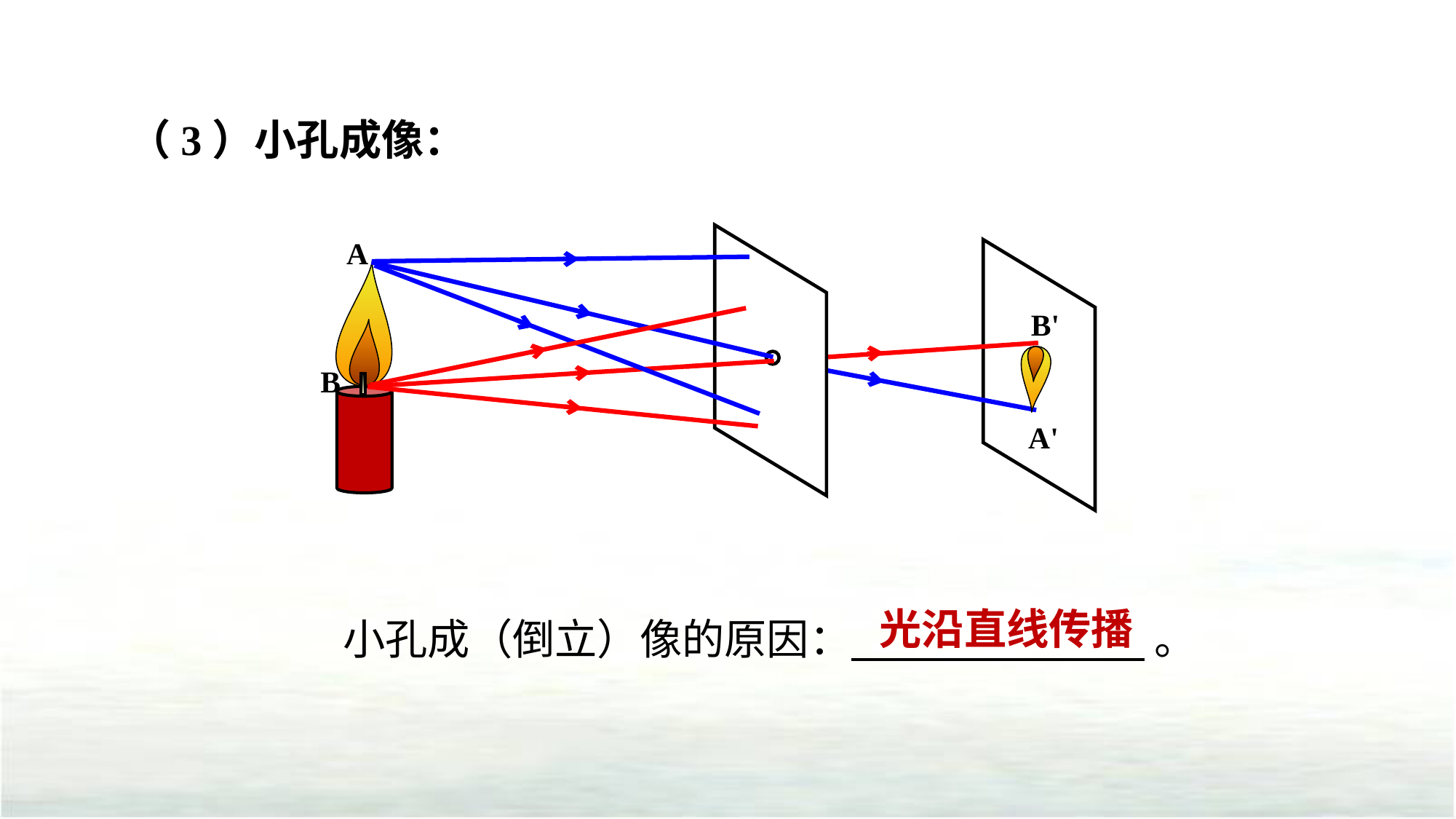

（3）小孔成像：

A

B'

B
A'
光沿直线传播
小孔成（倒立）像的原因：                                。